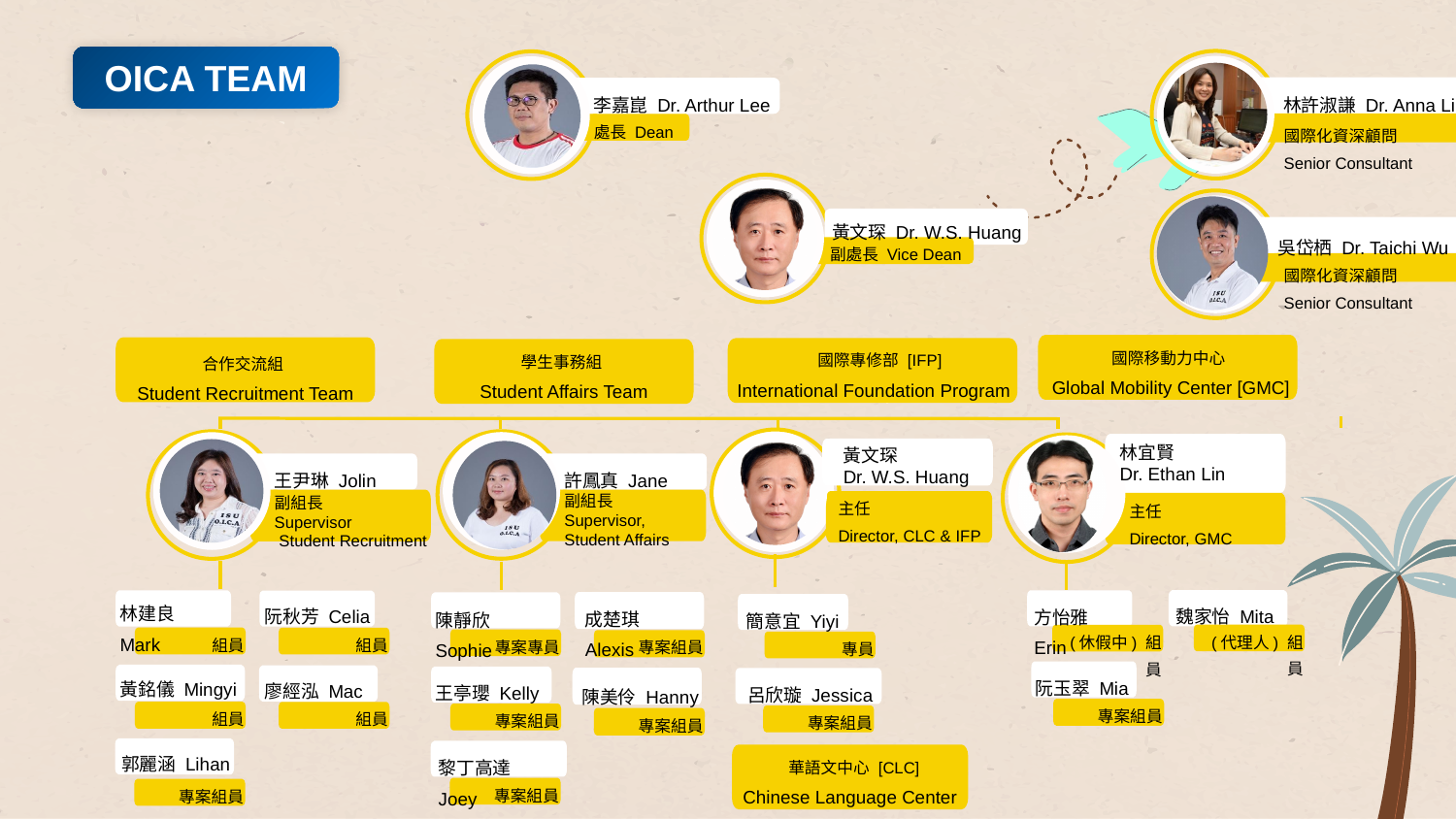

OICA TEAM

李嘉崑 Dr. Arthur Lee
林許淑謙 Dr. Anna Lin

處長 Dean
國際化資深顧問
Senior Consultant

黃文琛 Dr. W.S. Huang

吳岱栖 Dr. Taichi Wu

副處長 Vice Dean

國際化資深顧問
Senior Consultant

國際移動力中心
Global Mobility Center [GMC]
  國際專修部 [IFP]
International Foundation Program
學生事務組
Student Affairs Team
合作交流組
Student Recruitment Team

林宜賢
Dr. Ethan Lin

黃文琛
Dr. W.S. Huang

許鳳真 Jane
王尹琳 Jolin

副組長
Supervisor, Student Affairs

主任
Director, CLC & IFP
副組長
Supervisor
 Student Recruitment

主任
Director, GMC

林建良 Mark
魏家怡 Mita
阮秋芳 Celia
方怡雅 Erin
成楚琪 Alexis
陳靜欣 Sophie
簡意宜 Yiyi

(代理人) 組員
(休假中) 組員

組員
組員

專案專員

專案組員

專員

阮玉翠 Mia
黃銘儀 Mingyi
廖經泓 Mac
王亭瓔 Kelly
呂欣璇 Jessica
陳美伶 Hanny

專案組員

組員
組員

專案組員

專案組員

專案組員

郭麗涵 Lihan

黎丁高達 Joey
 華語文中心 [CLC]
Chinese Language Center

專案組員

專案組員